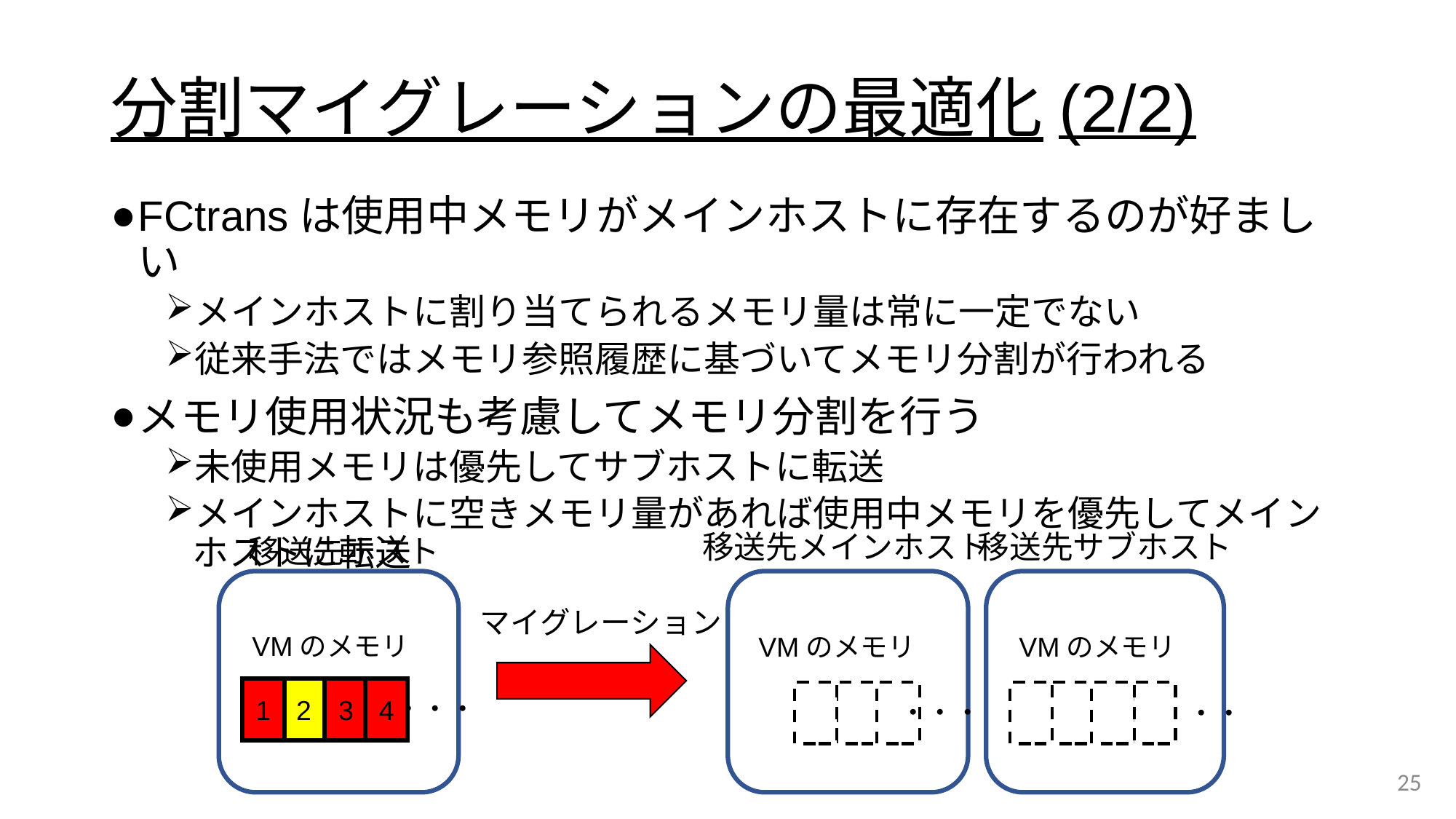

# 分割マイグレーションの最適化(2/2)
FCtransは使用中メモリがメインホストに存在するのが好ましい
メインホストに割り当てられるメモリ量は常に一定でない
従来手法ではメモリ参照履歴に基づいてメモリ分割が行われる
メモリ使用状況も考慮してメモリ分割を行う
未使用メモリは優先してサブホストに転送
メインホストに空きメモリ量があれば使用中メモリを優先してメインホストに転送
移送先メインホスト
移送先サブホスト
移送先ホスト

マイグレーション
VMのメモリ
VMのメモリ
VMのメモリ

1
2
3
4

・・・
・・・
・・・
25